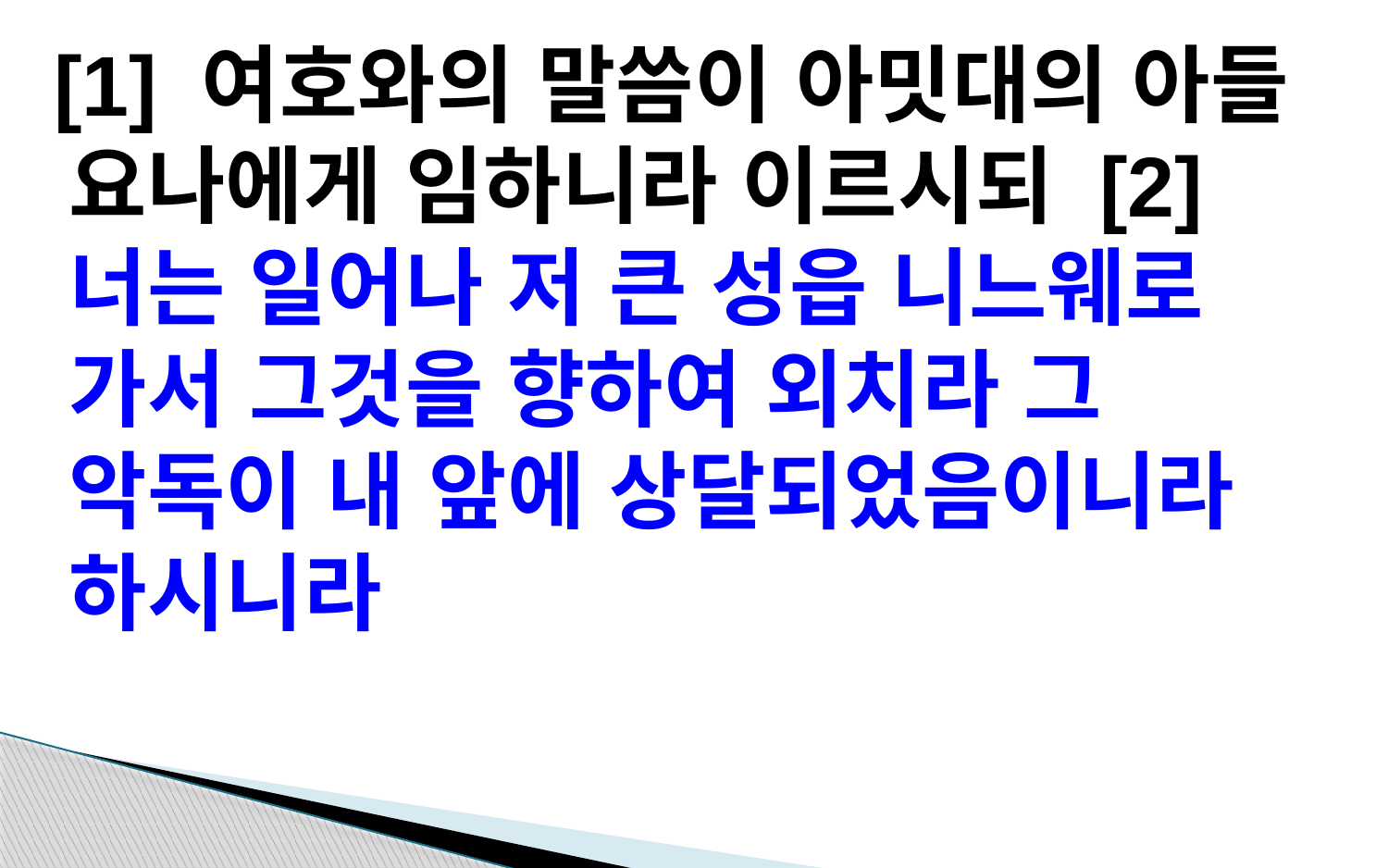

#
 [1] 여호와의 말씀이 아밋대의 아들 요나에게 임하니라 이르시되 [2] 너는 일어나 저 큰 성읍 니느웨로 가서 그것을 향하여 외치라 그 악독이 내 앞에 상달되었음이니라 하시니라